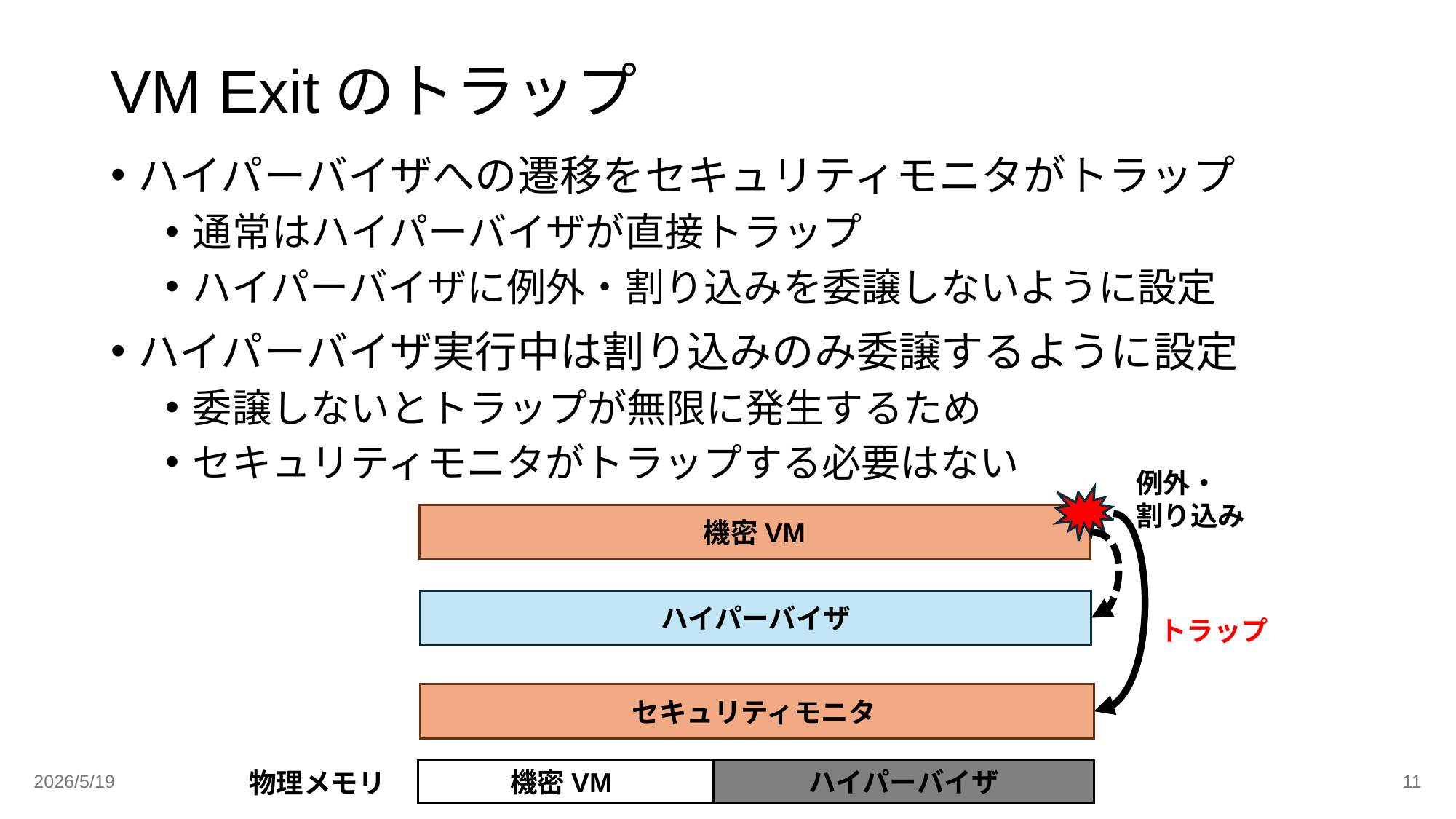

# VM Exitのトラップ
ハイパーバイザへの遷移をセキュリティモニタがトラップ
通常はハイパーバイザが直接トラップ
ハイパーバイザに例外・割り込みを委譲しないように設定
ハイパーバイザ実行中は割り込みのみ委譲するように設定
委譲しないとトラップが無限に発生するため
セキュリティモニタがトラップする必要はない
例外・
割り込み

機密VM
ハイパーバイザ
セキュリティモニタ
トラップ
2026/5/19
11
物理メモリ
ハイパーバイザ
機密VM